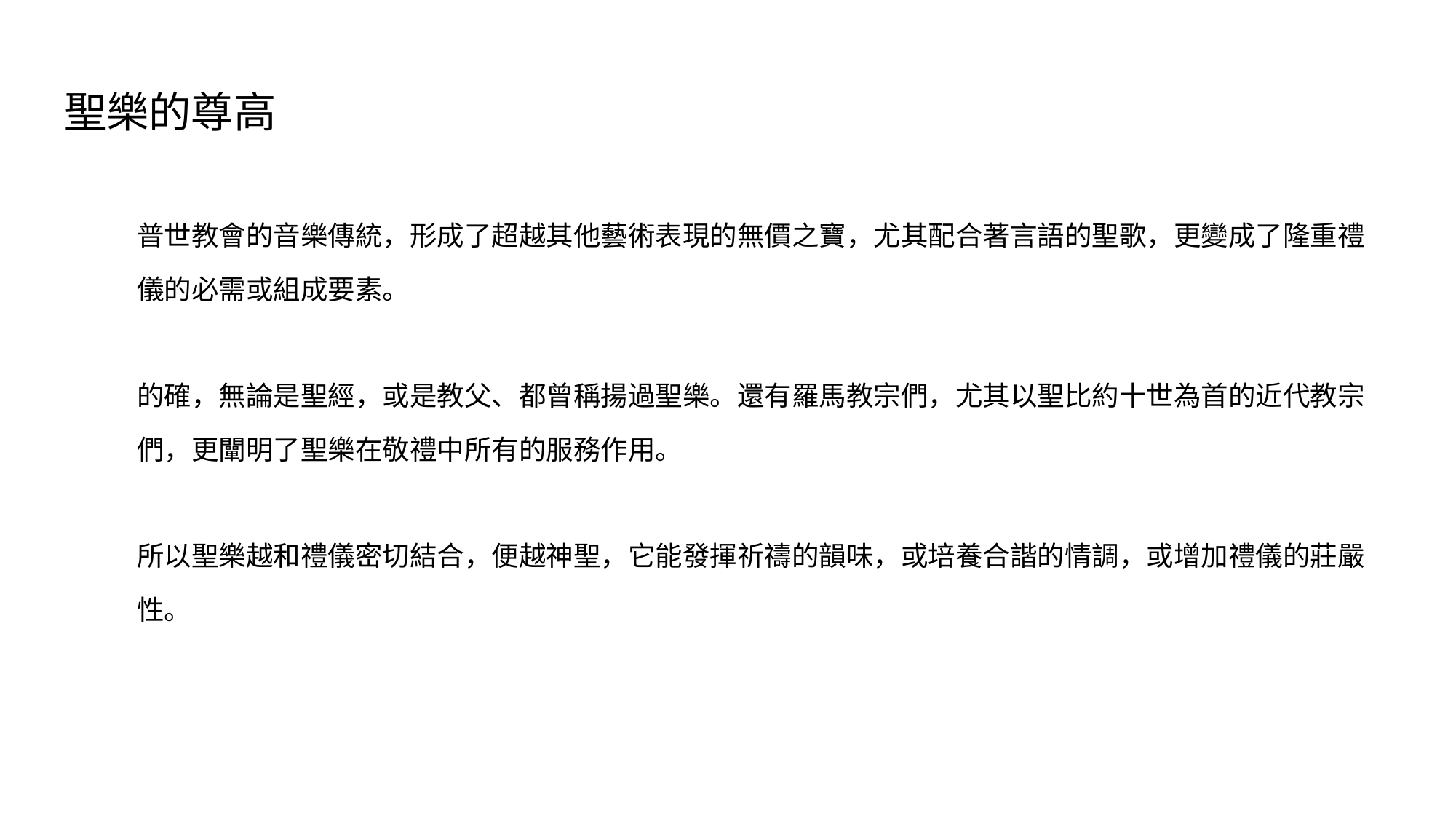

# 聖樂的尊高
普世教會的音樂傳統，形成了超越其他藝術表現的無價之寶，尤其配合著言語的聖歌，更變成了隆重禮儀的必需或組成要素。

的確，無論是聖經，或是教父、都曾稱揚過聖樂。還有羅馬教宗們，尤其以聖比約十世為首的近代教宗們，更闡明了聖樂在敬禮中所有的服務作用。

所以聖樂越和禮儀密切結合，便越神聖，它能發揮祈禱的韻味，或培養合諧的情調，或增加禮儀的莊嚴性。